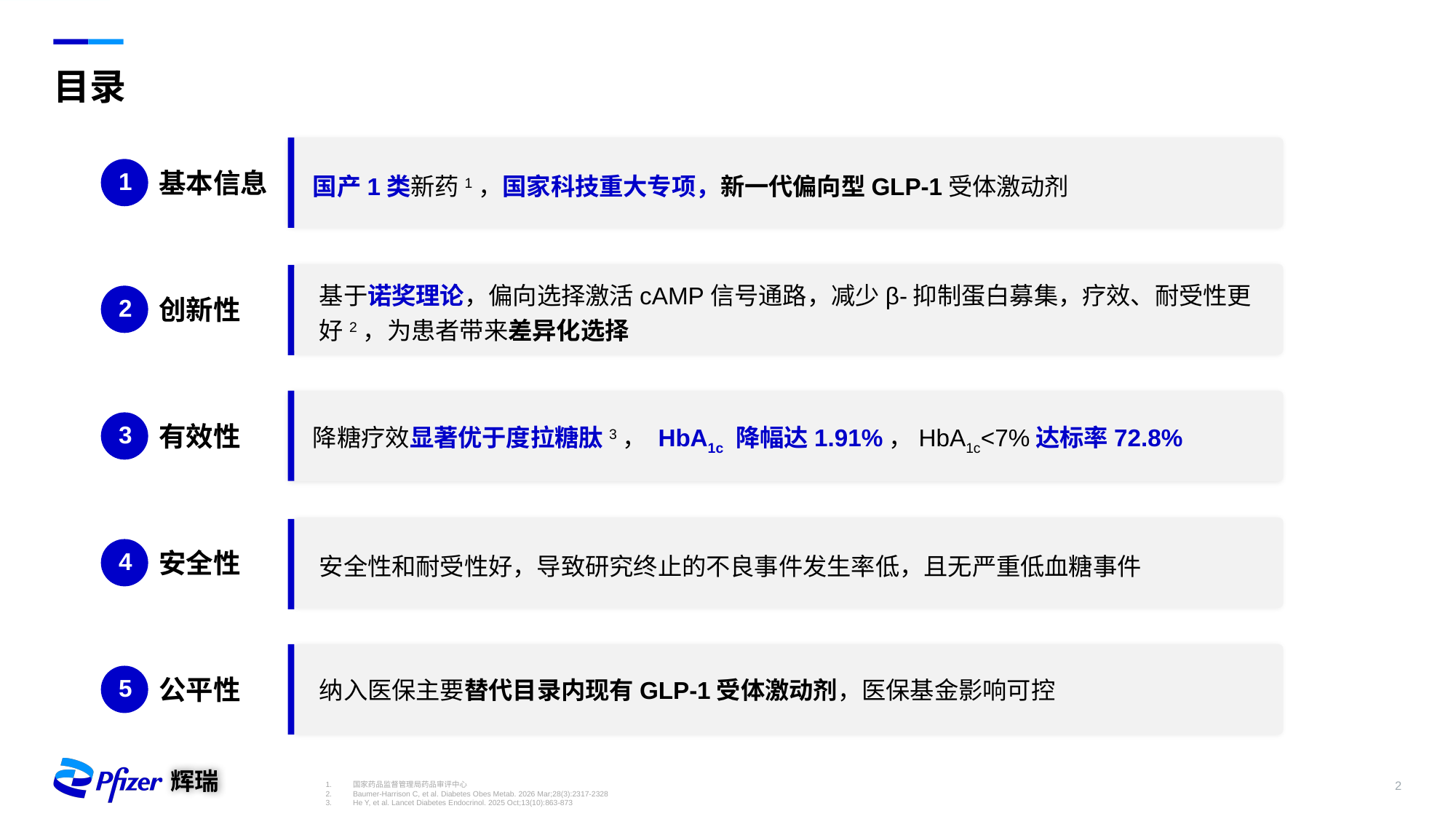

# 目录
国产1类新药1，国家科技重大专项，新一代偏向型GLP-1受体激动剂

1
基本信息
基于诺奖理论，偏向选择激活cAMP信号通路，减少β-抑制蛋白募集，疗效、耐受性更好2，为患者带来差异化选择

2
创新性

降糖疗效显著优于度拉糖肽3， HbA1c 降幅达1.91%，HbA1c<7%达标率72.8%
3
有效性
安全性和耐受性好，导致研究终止的不良事件发生率低，且无严重低血糖事件

4
安全性

纳入医保主要替代目录内现有GLP-1受体激动剂，医保基金影响可控
5
公平性
国家药品监督管理局药品审评中心
Baumer-Harrison C, et al. Diabetes Obes Metab. 2026 Mar;28(3):2317-2328
He Y, et al. Lancet Diabetes Endocrinol. 2025 Oct;13(10):863-873